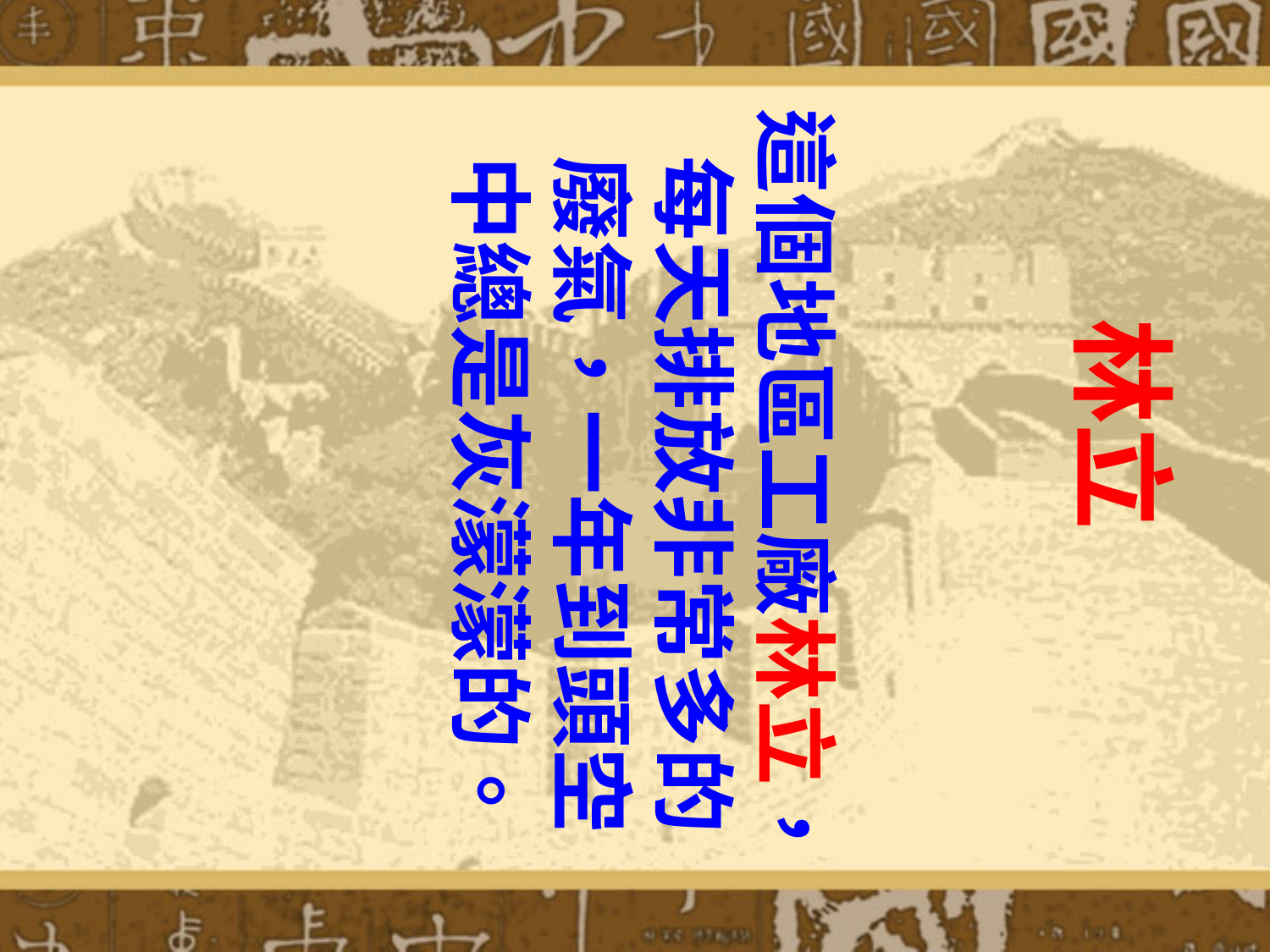

這個地區工廠林立，每天排放非常多的廢氣，一年到頭空中總是灰濛濛的。
林立